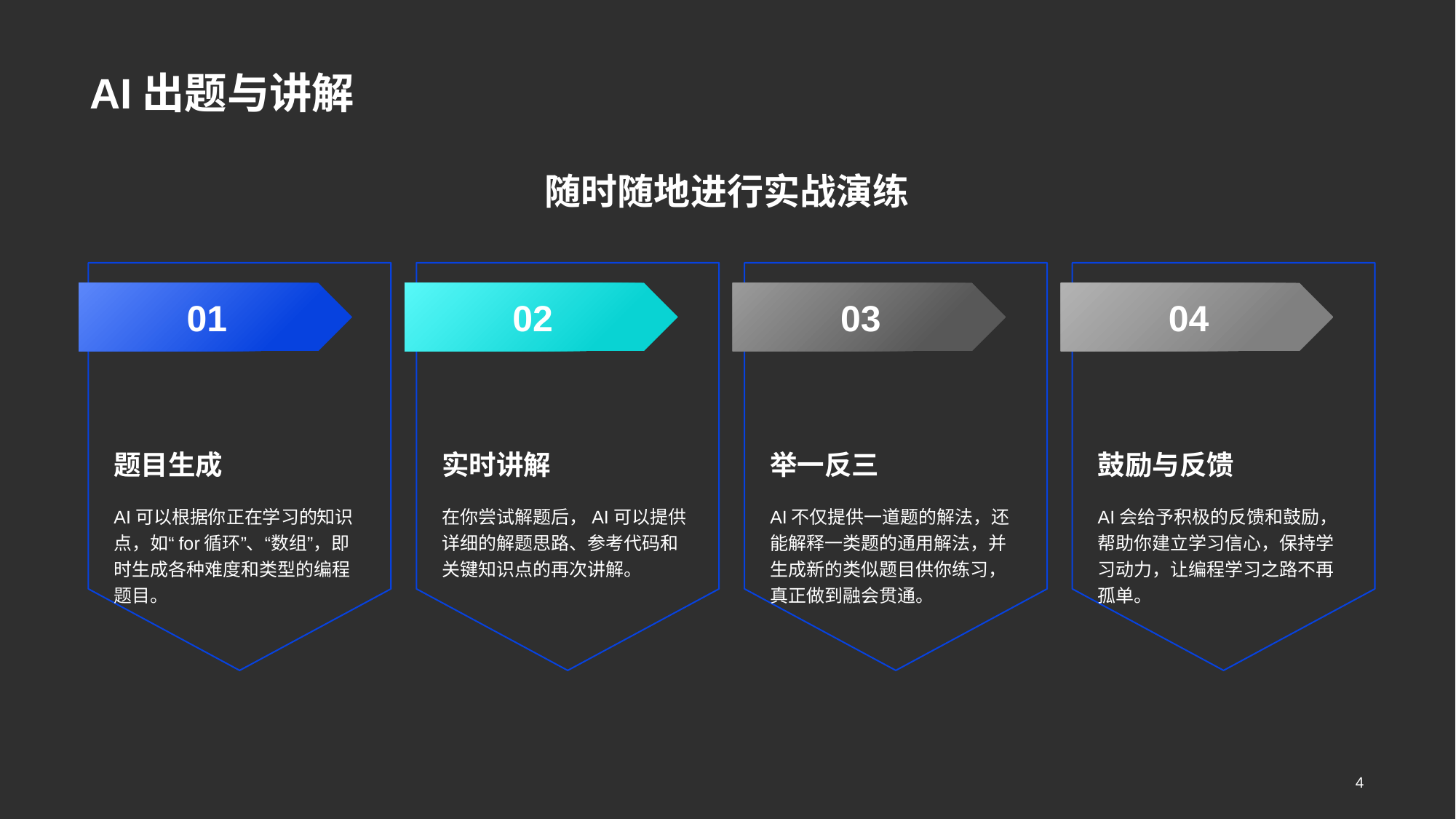

AI出题与讲解
随时随地进行实战演练

03
举一反三
AI不仅提供一道题的解法，还能解释一类题的通用解法，并生成新的类似题目供你练习，真正做到融会贯通。
04
鼓励与反馈
AI会给予积极的反馈和鼓励，帮助你建立学习信心，保持学习动力，让编程学习之路不再孤单。
01
题目生成
AI可以根据你正在学习的知识点，如“for循环”、“数组”，即时生成各种难度和类型的编程题目。
02
实时讲解
在你尝试解题后，AI可以提供详细的解题思路、参考代码和关键知识点的再次讲解。
4